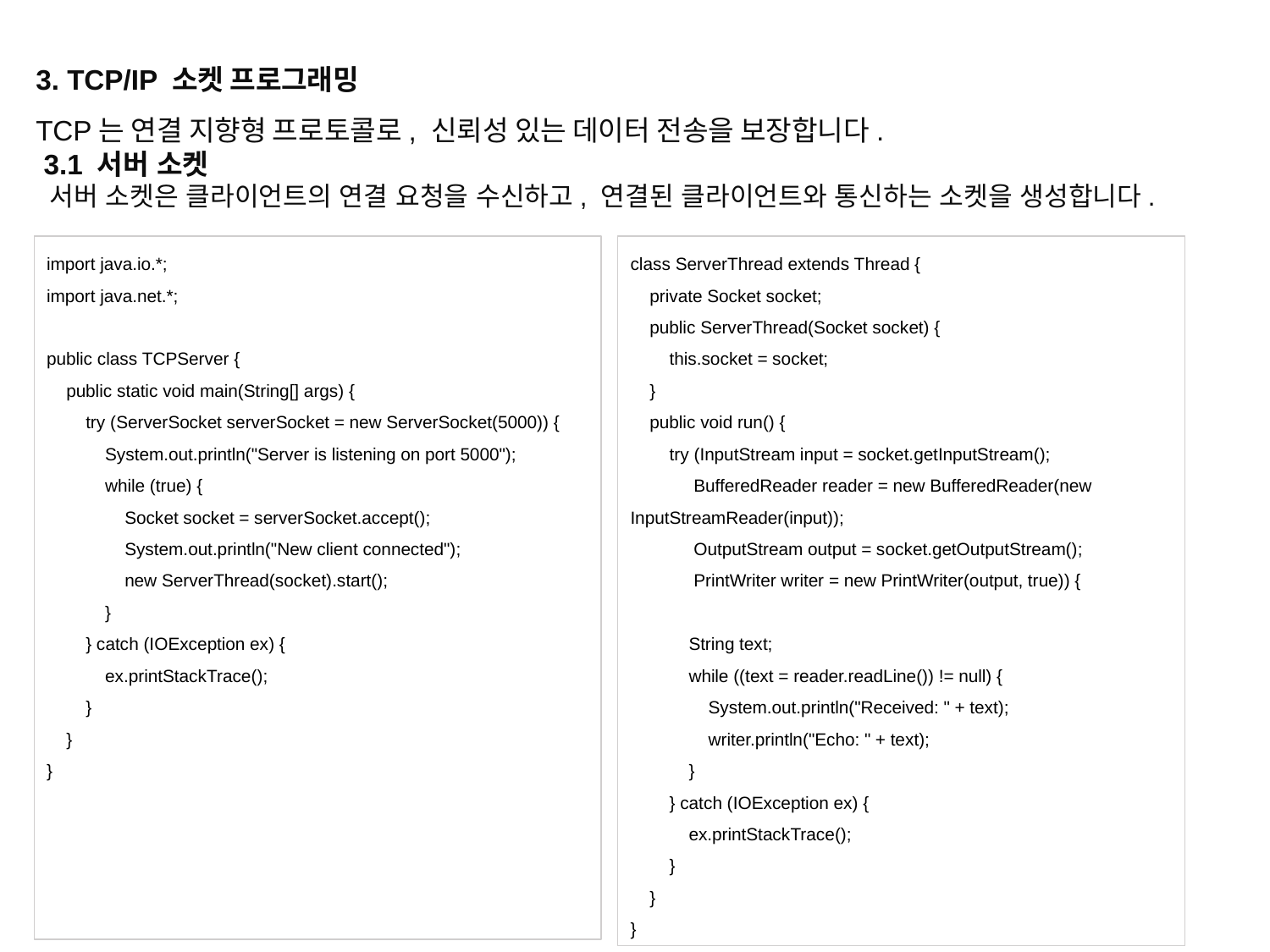

3. TCP/IP 소켓 프로그래밍
TCP는 연결 지향형 프로토콜로, 신뢰성 있는 데이터 전송을 보장합니다.
 3.1 서버 소켓
 서버 소켓은 클라이언트의 연결 요청을 수신하고, 연결된 클라이언트와 통신하는 소켓을 생성합니다.
import java.io.*;
import java.net.*;

public class TCPServer {
    public static void main(String[] args) {
        try (ServerSocket serverSocket = new ServerSocket(5000)) {
            System.out.println("Server is listening on port 5000");
            while (true) {
                Socket socket = serverSocket.accept();
                System.out.println("New client connected");
                new ServerThread(socket).start();
            }
        } catch (IOException ex) {
            ex.printStackTrace();
        }
    }
}

class ServerThread extends Thread {
    private Socket socket;
    public ServerThread(Socket socket) {
        this.socket = socket;
    }
    public void run() {
        try (InputStream input = socket.getInputStream();
             BufferedReader reader = new BufferedReader(new InputStreamReader(input));
             OutputStream output = socket.getOutputStream();
             PrintWriter writer = new PrintWriter(output, true)) {

            String text;
            while ((text = reader.readLine()) != null) {
                System.out.println("Received: " + text);
                writer.println("Echo: " + text);
            }
        } catch (IOException ex) {
            ex.printStackTrace();
        }
    }
}